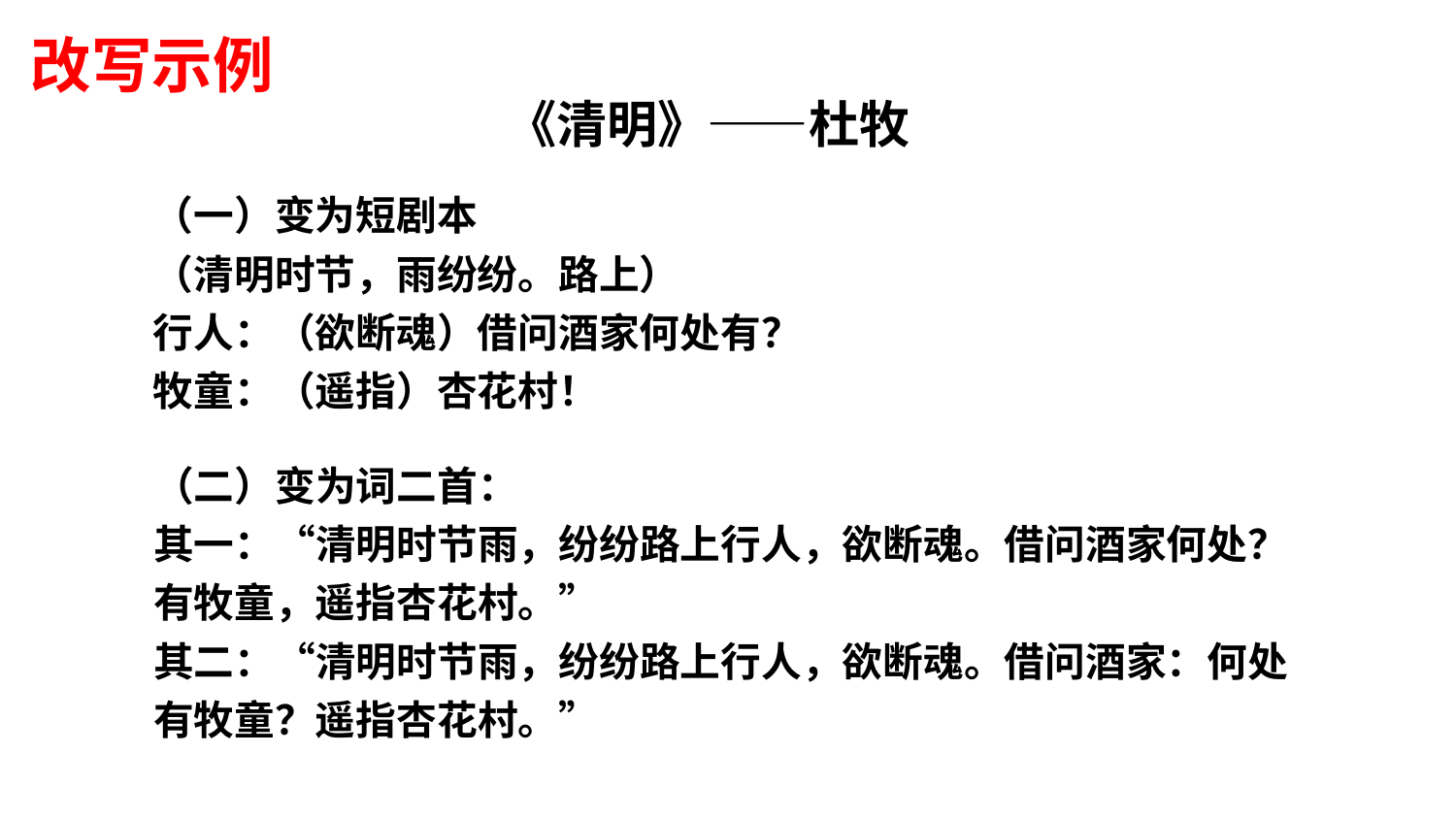

改写示例
《清明》——杜牧
（一）变为短剧本
（清明时节，雨纷纷。路上）
行人：（欲断魂）借问酒家何处有？
牧童：（遥指）杏花村！
（二）变为词二首：
其一：“清明时节雨，纷纷路上行人，欲断魂。借问酒家何处？有牧童，遥指杏花村。”
其二：“清明时节雨，纷纷路上行人，欲断魂。借问酒家：何处有牧童？遥指杏花村。”